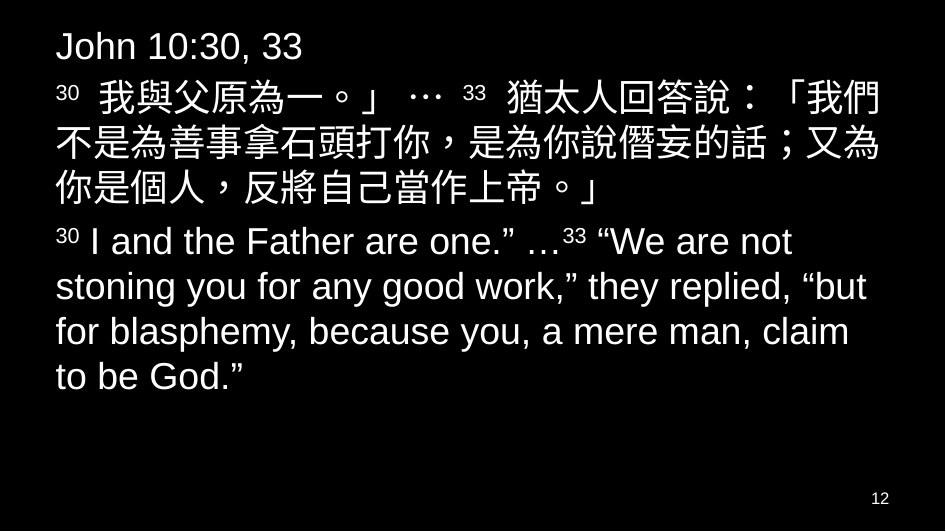

John 10:30, 33
30 我與父原為一。」 … 33 猶太人回答說：「我們不是為善事拿石頭打你，是為你說僭妄的話；又為你是個人，反將自己當作上帝。」
30 I and the Father are one.” …33 “We are not stoning you for any good work,” they replied, “but for blasphemy, because you, a mere man, claim to be God.”

12